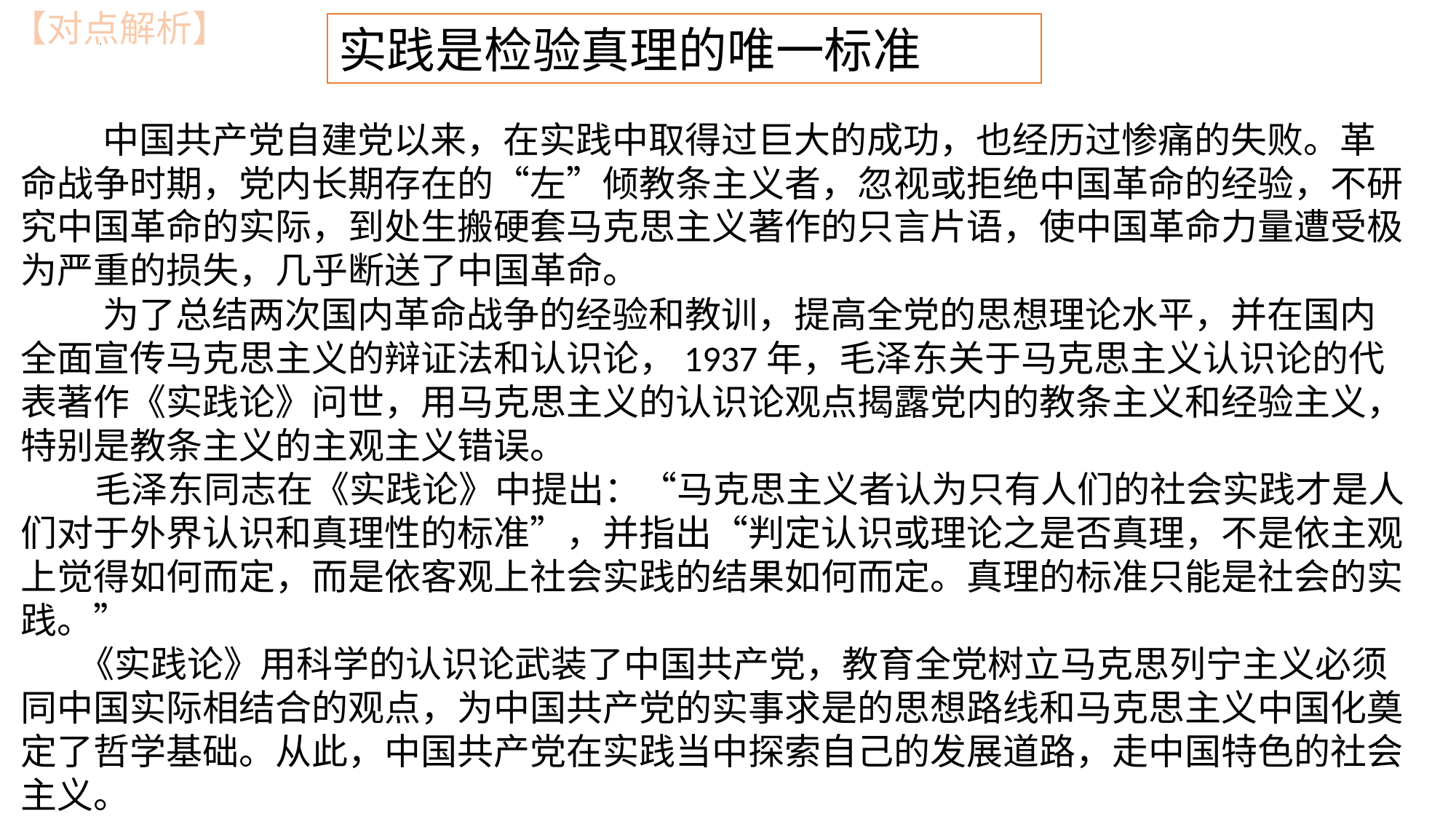

【对点解析】
实践是检验真理的唯一标准
         中国共产党自建党以来，在实践中取得过巨大的成功，也经历过惨痛的失败。革命战争时期，党内长期存在的“左”倾教条主义者，忽视或拒绝中国革命的经验，不研究中国革命的实际，到处生搬硬套马克思主义著作的只言片语，使中国革命力量遭受极为严重的损失，几乎断送了中国革命。
         为了总结两次国内革命战争的经验和教训，提高全党的思想理论水平，并在国内全面宣传马克思主义的辩证法和认识论，1937年，毛泽东关于马克思主义认识论的代表著作《实践论》问世，用马克思主义的认识论观点揭露党内的教条主义和经验主义，特别是教条主义的主观主义错误。
        毛泽东同志在《实践论》中提出：“马克思主义者认为只有人们的社会实践才是人们对于外界认识和真理性的标准”，并指出“判定认识或理论之是否真理，不是依主观上觉得如何而定，而是依客观上社会实践的结果如何而定。真理的标准只能是社会的实践。”
      《实践论》用科学的认识论武装了中国共产党，教育全党树立马克思列宁主义必须同中国实际相结合的观点，为中国共产党的实事求是的思想路线和马克思主义中国化奠定了哲学基础。从此，中国共产党在实践当中探索自己的发展道路，走中国特色的社会主义。